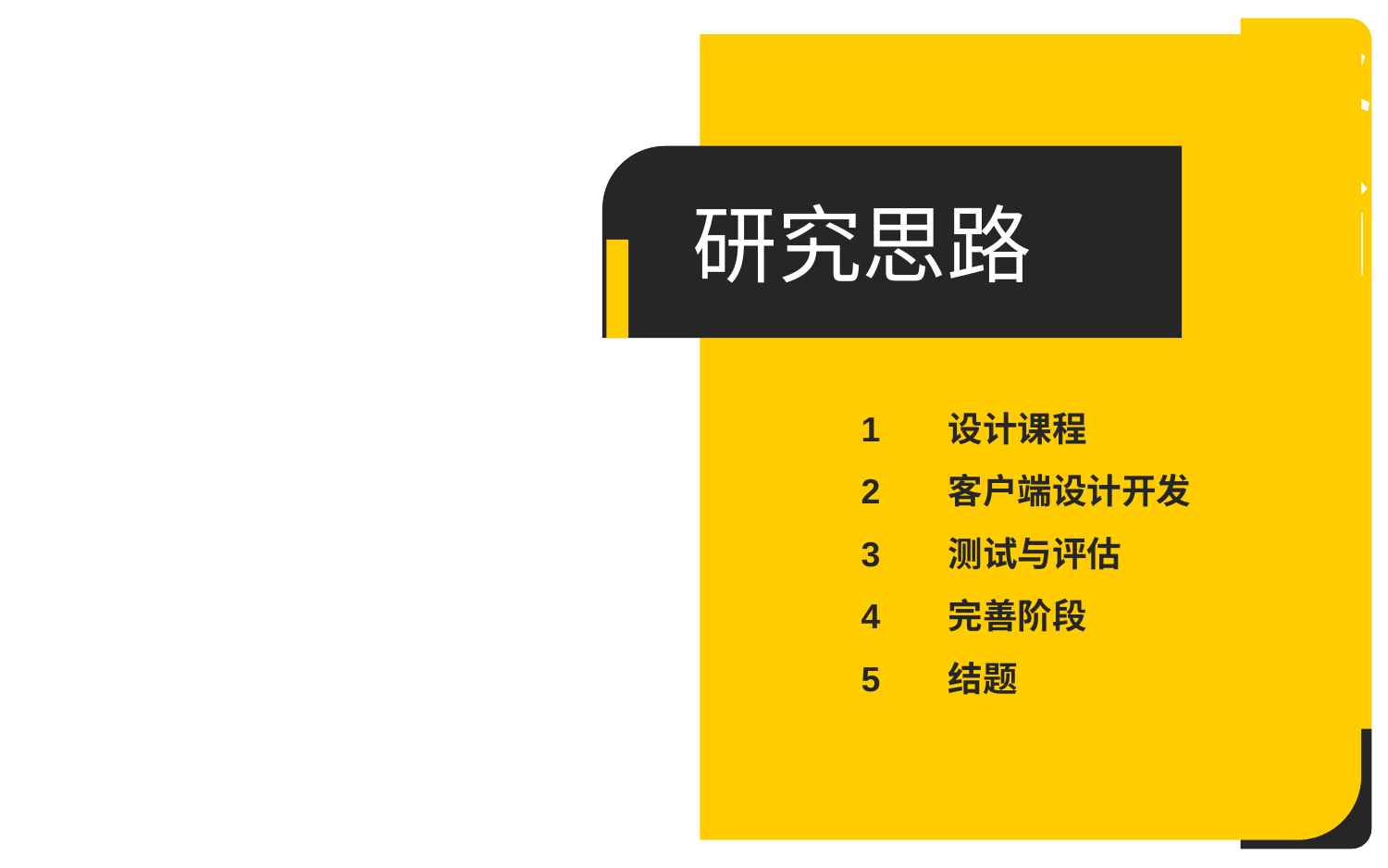

研究思路

设计课程
客户端设计开发
测试与评估
完善阶段
结题
1
2
3
4
5
2